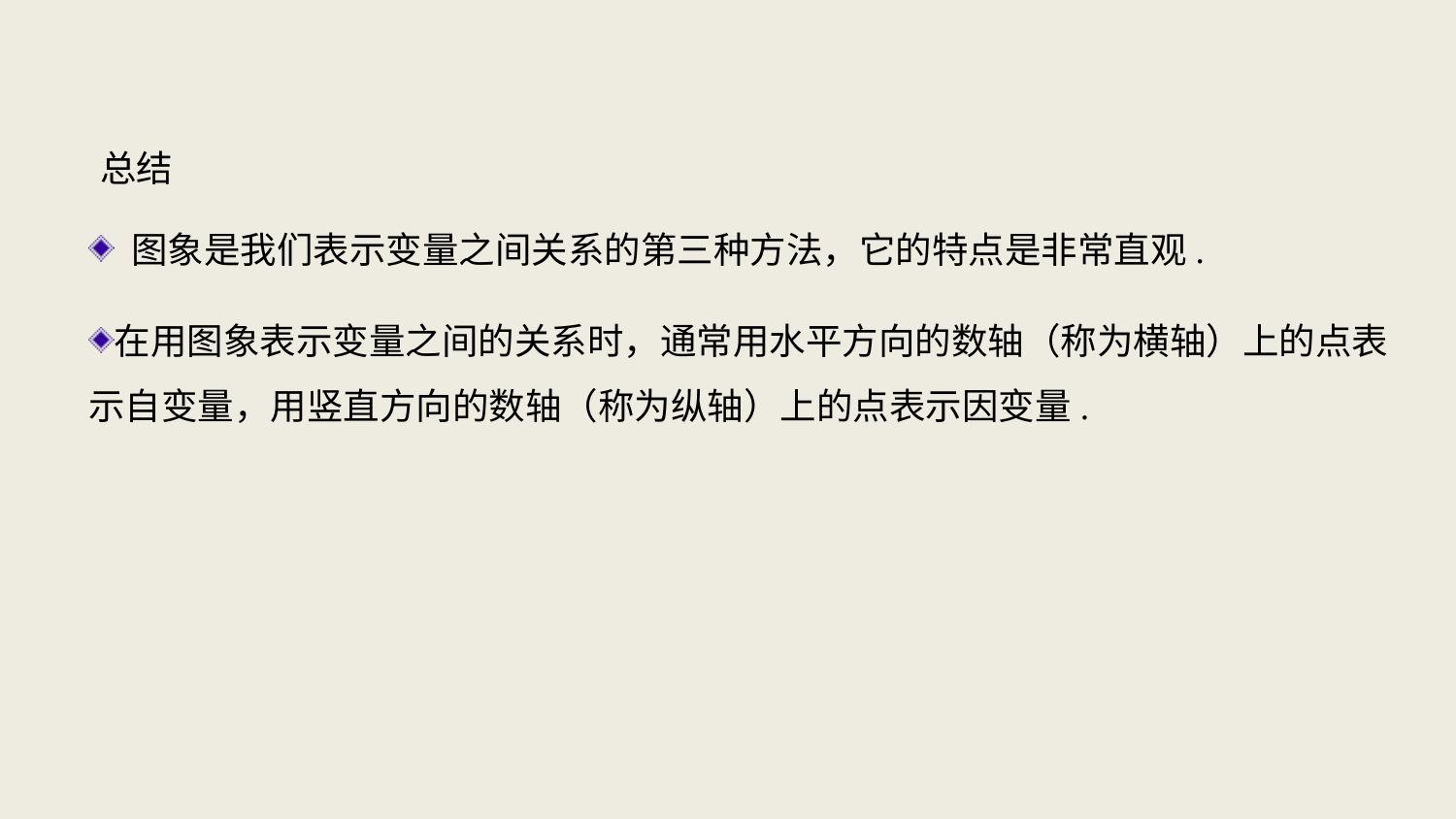

总结
 图象是我们表示变量之间关系的第三种方法，它的特点是非常直观.
在用图象表示变量之间的关系时，通常用水平方向的数轴（称为横轴）上的点表示自变量，用竖直方向的数轴（称为纵轴）上的点表示因变量.